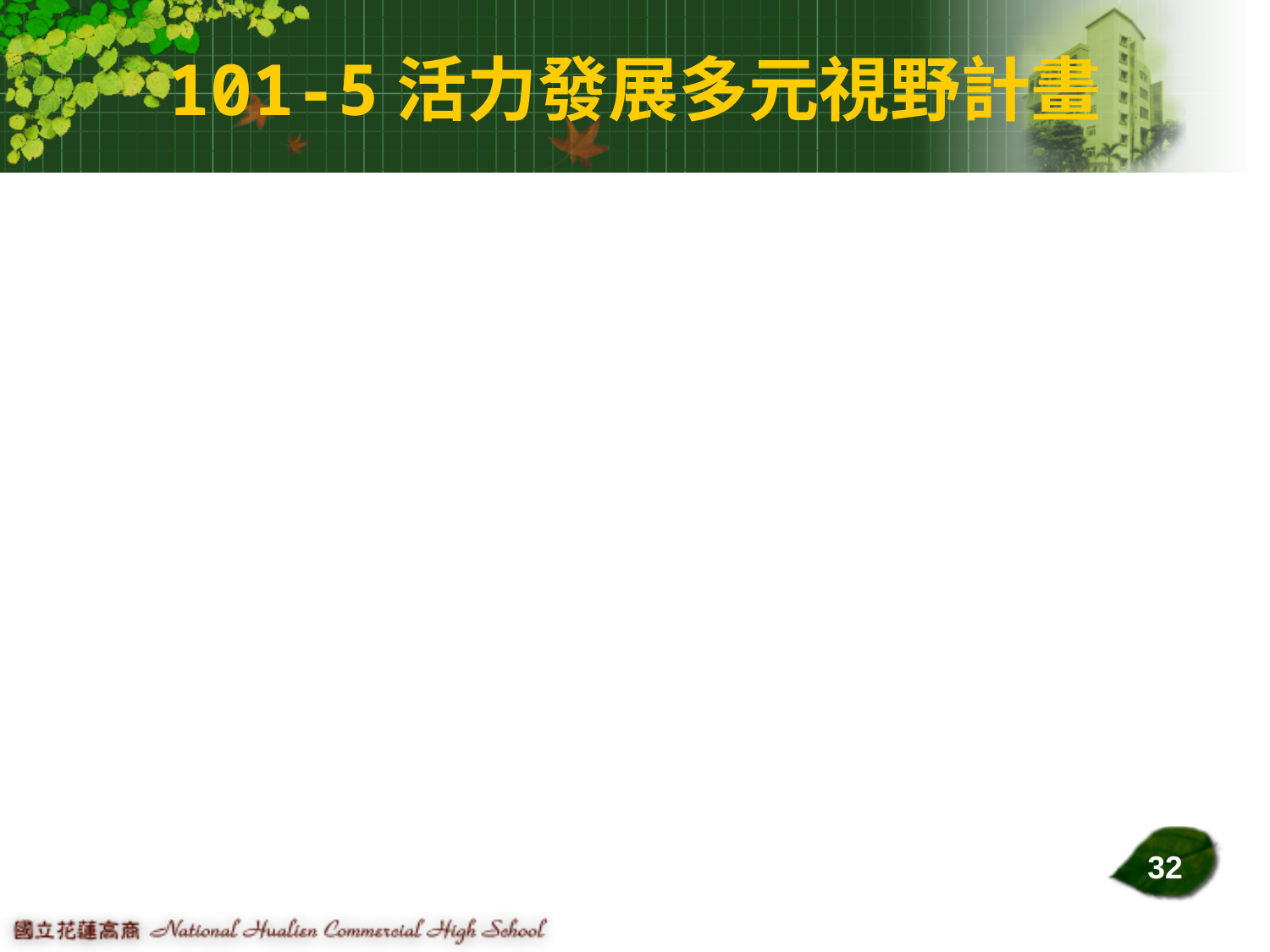

# 101-5活力發展多元視野計畫
推動優質運動競技，發展學校特色運動項目，輔導運動專長學生，增進升學進路的選擇。永續培育社區國中優秀運動績優學生，發揚學校薪火相傳的傳統文化。
藝響世界：透過社團中西樂理融合，鼓勵學生適性發展，藝術美化環境、陶冶性情，傳統與現代交融，深耕社區，關懷群眾。